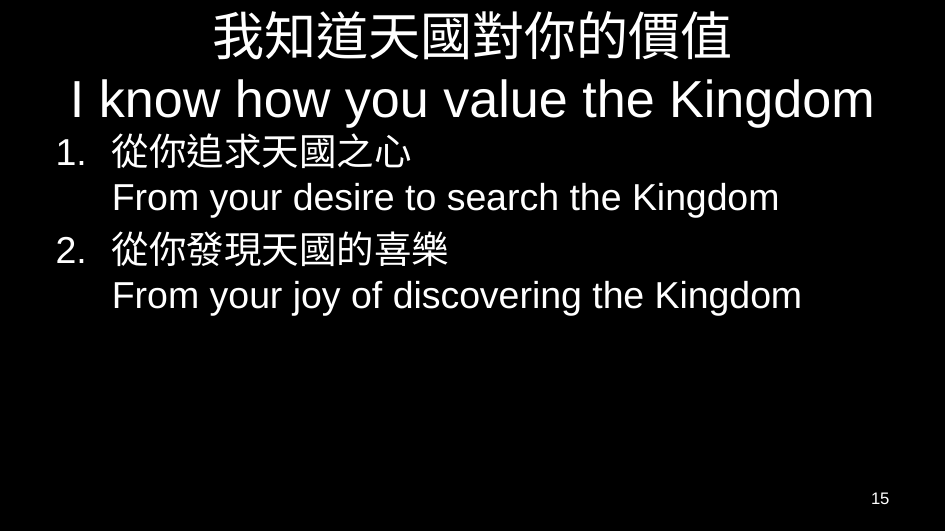

# 我知道天國對你的價值 I know how you value the Kingdom
從你追求天國之心
From your desire to search the Kingdom
從你發現天國的喜樂
From your joy of discovering the Kingdom
15